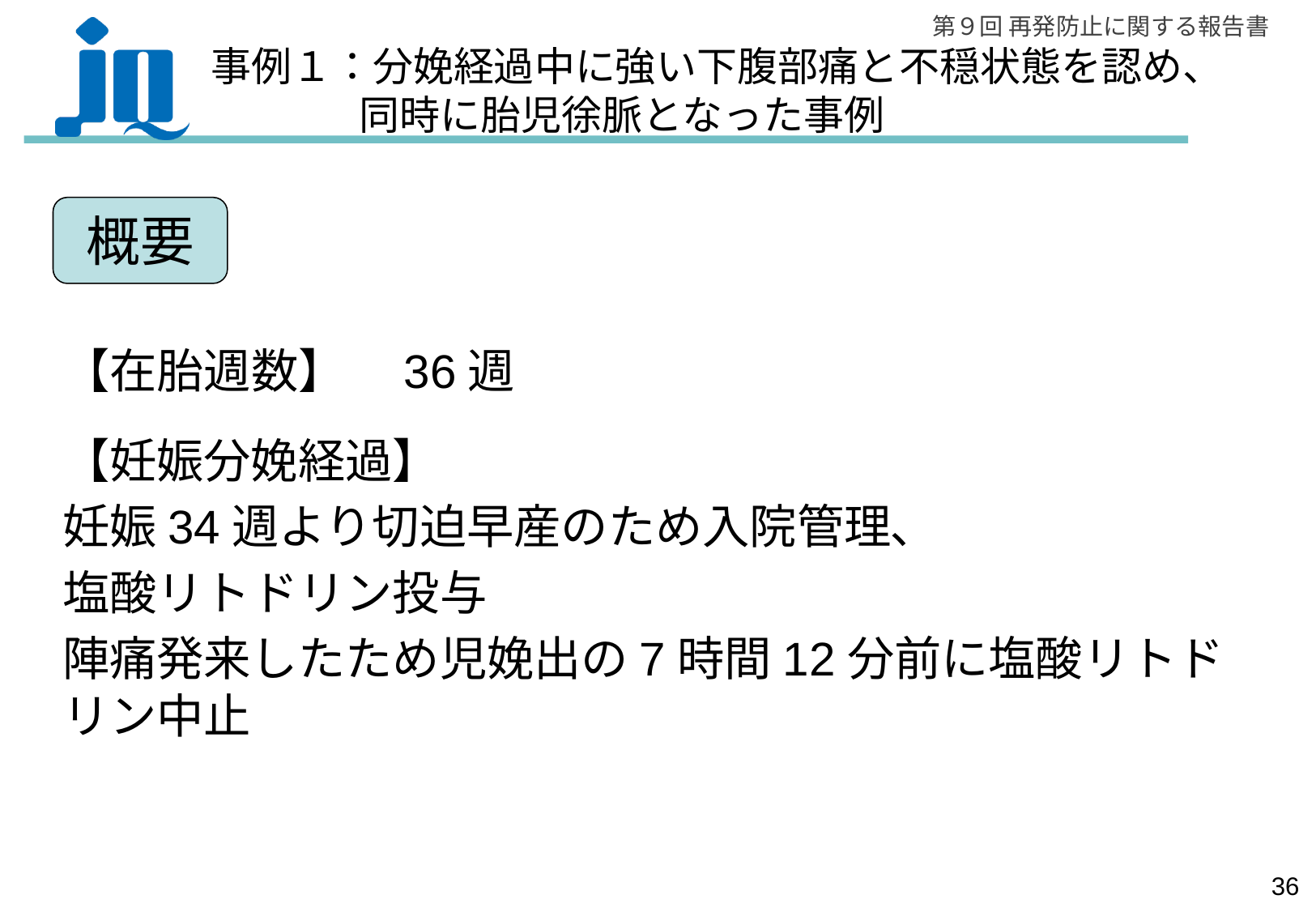

事例１：分娩経過中に強い下腹部痛と不穏状態を認め、
　　　   同時に胎児徐脈となった事例

概要
【在胎週数】　36週

【妊娠分娩経過】
妊娠34週より切迫早産のため入院管理､
塩酸リトドリン投与
陣痛発来したため児娩出の7時間12分前に塩酸リトドリン中止
36